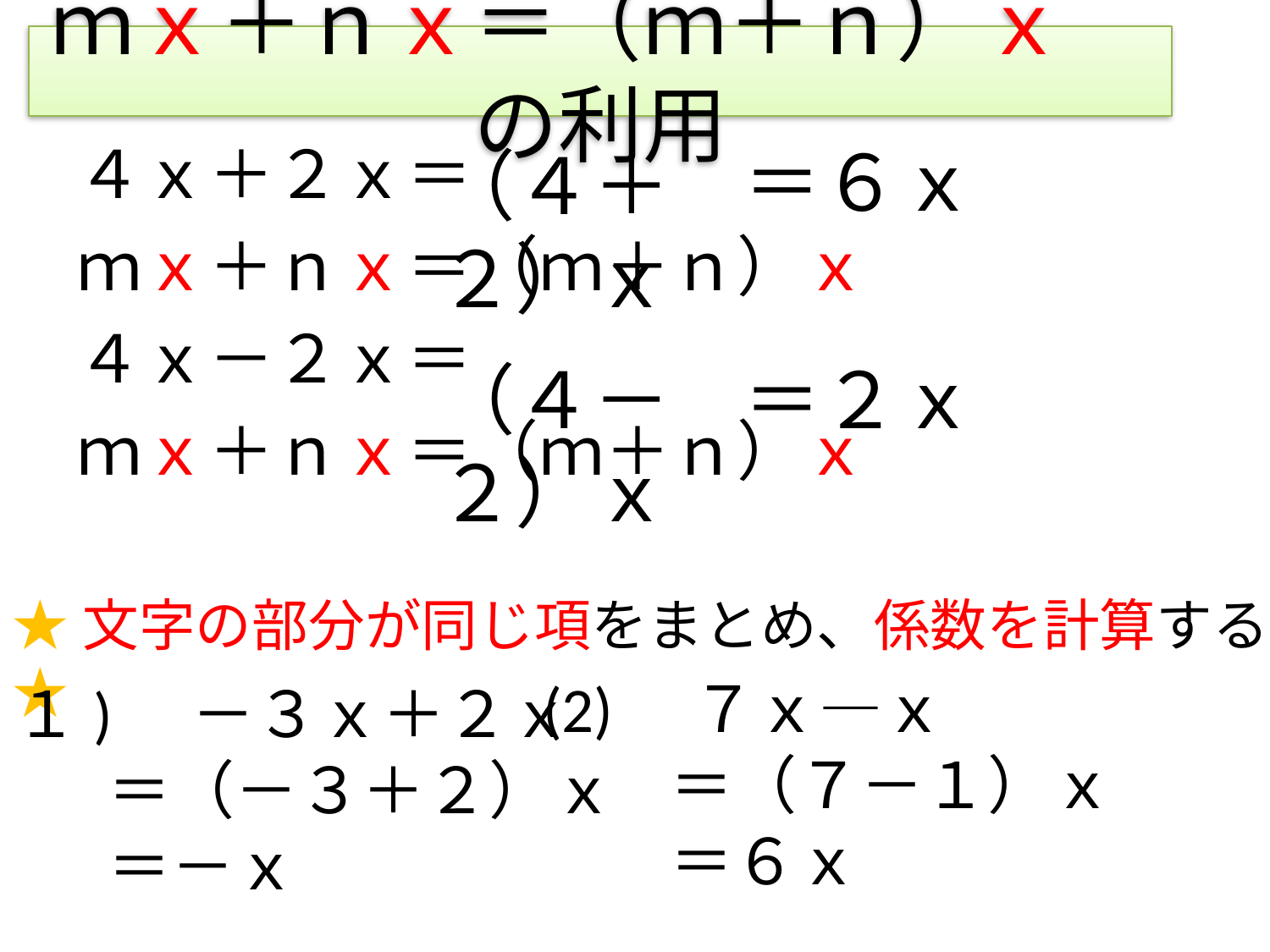

# ｍｘ＋ｎｘ＝（ｍ＋ｎ）ｘ　の利用
４ｘ＋２ｘ＝
ｍｘ＋ｎｘ＝（ｍ＋ｎ）ｘ
４ｘ－２ｘ＝
ｍｘ＋ｎｘ＝（ｍ＋ｎ）ｘ
＝６ｘ
（４＋２）ｘ
（４－２）ｘ
＝２ｘ
★文字の部分が同じ項をまとめ、係数を計算する。★
(2)　７ｘ―ｘ
　　＝（７－１）ｘ
　　＝６ｘ
(１)　－３ｘ＋２ｘ
　　＝（－３＋２）ｘ
　　＝－ｘ